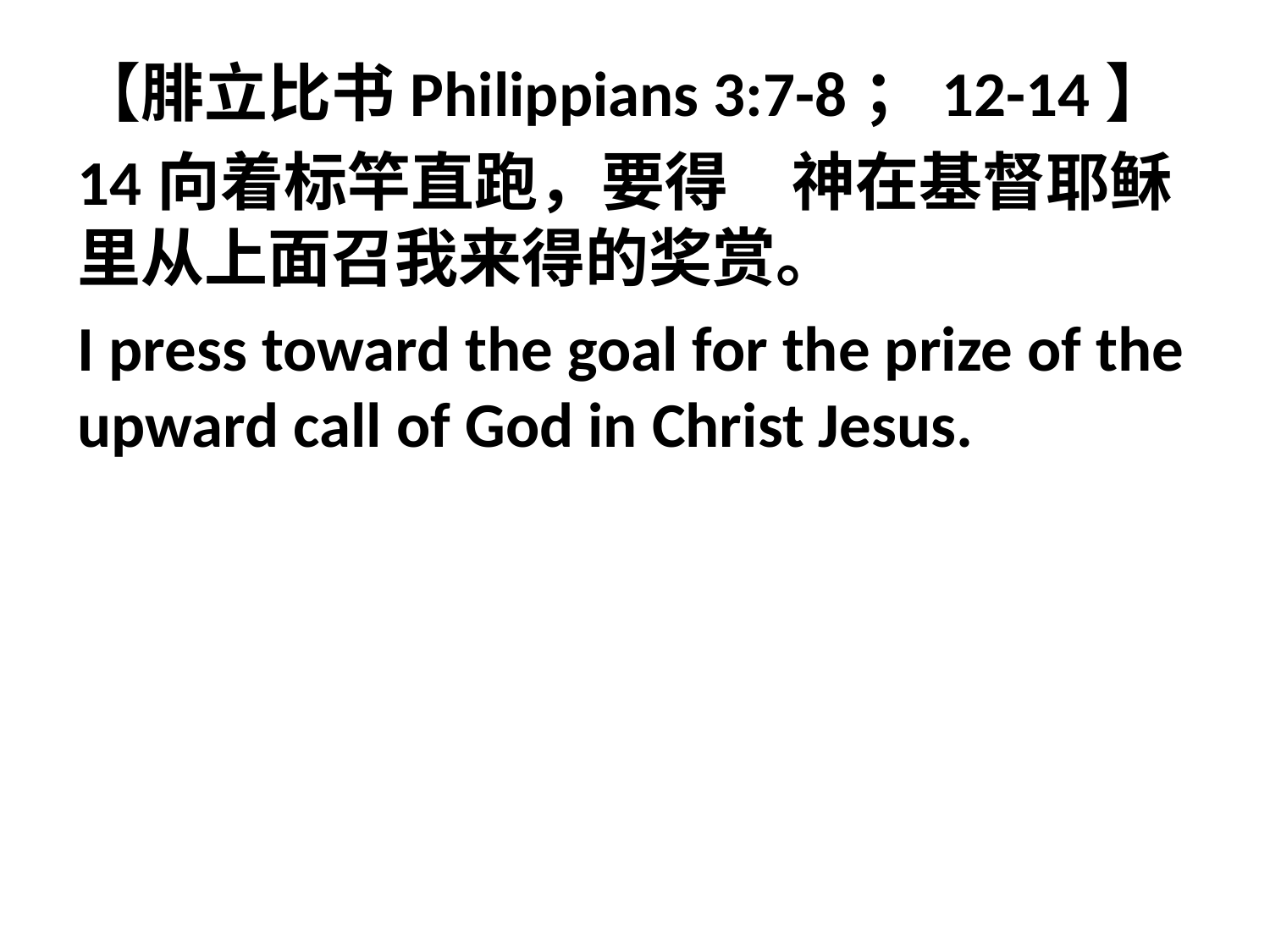

【腓立比书Philippians 3:7-8；12-14】
14向着标竿直跑，要得　神在基督耶稣里从上面召我来得的奖赏。
I press toward the goal for the prize of the upward call of God in Christ Jesus.